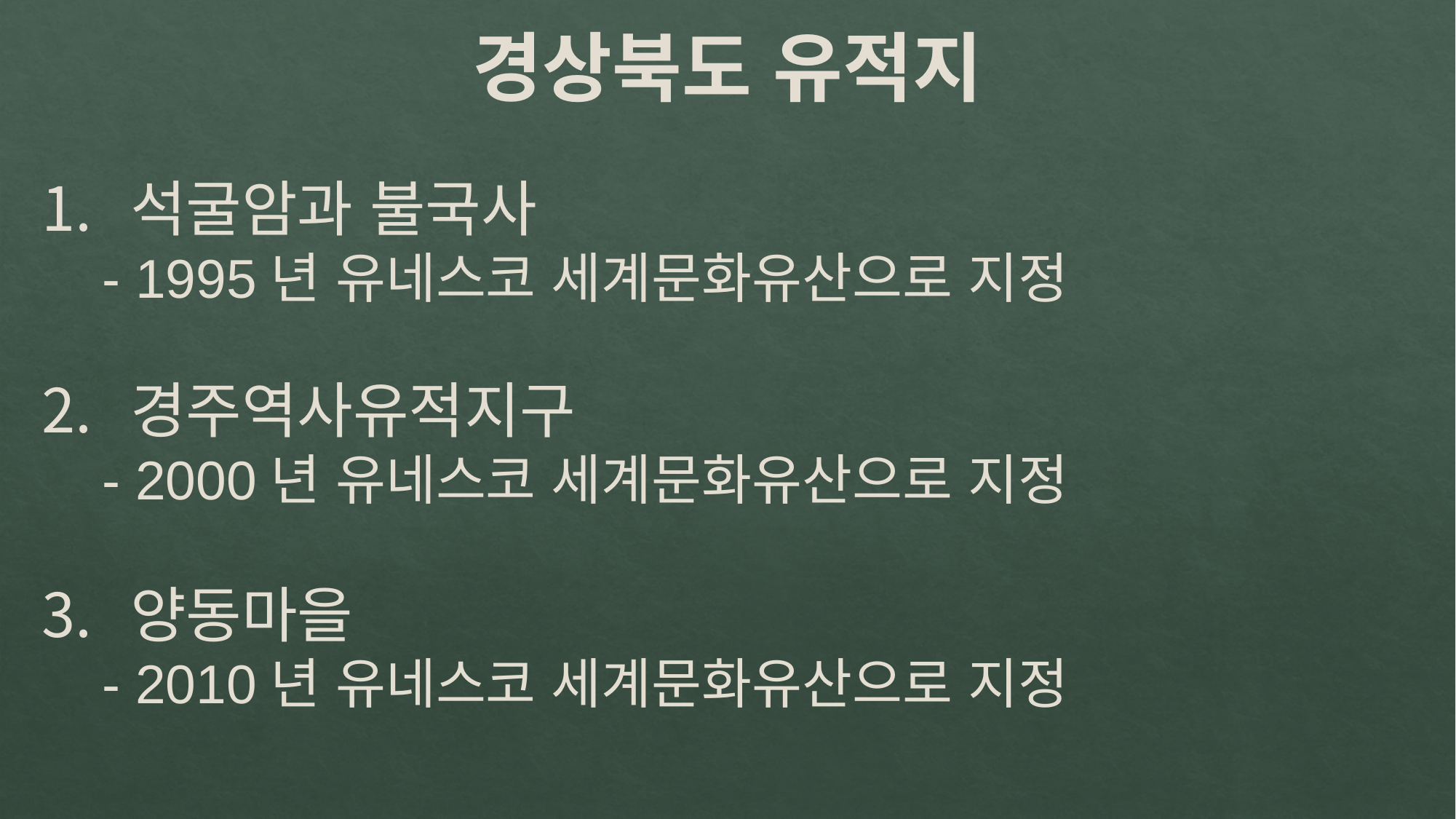

경상북도 유적지
석굴암과 불국사
    - 1995년 유네스코 세계문화유산으로 지정

경주역사유적지구
    - 2000년 유네스코 세계문화유산으로 지정

양동마을
    - 2010년 유네스코 세계문화유산으로 지정